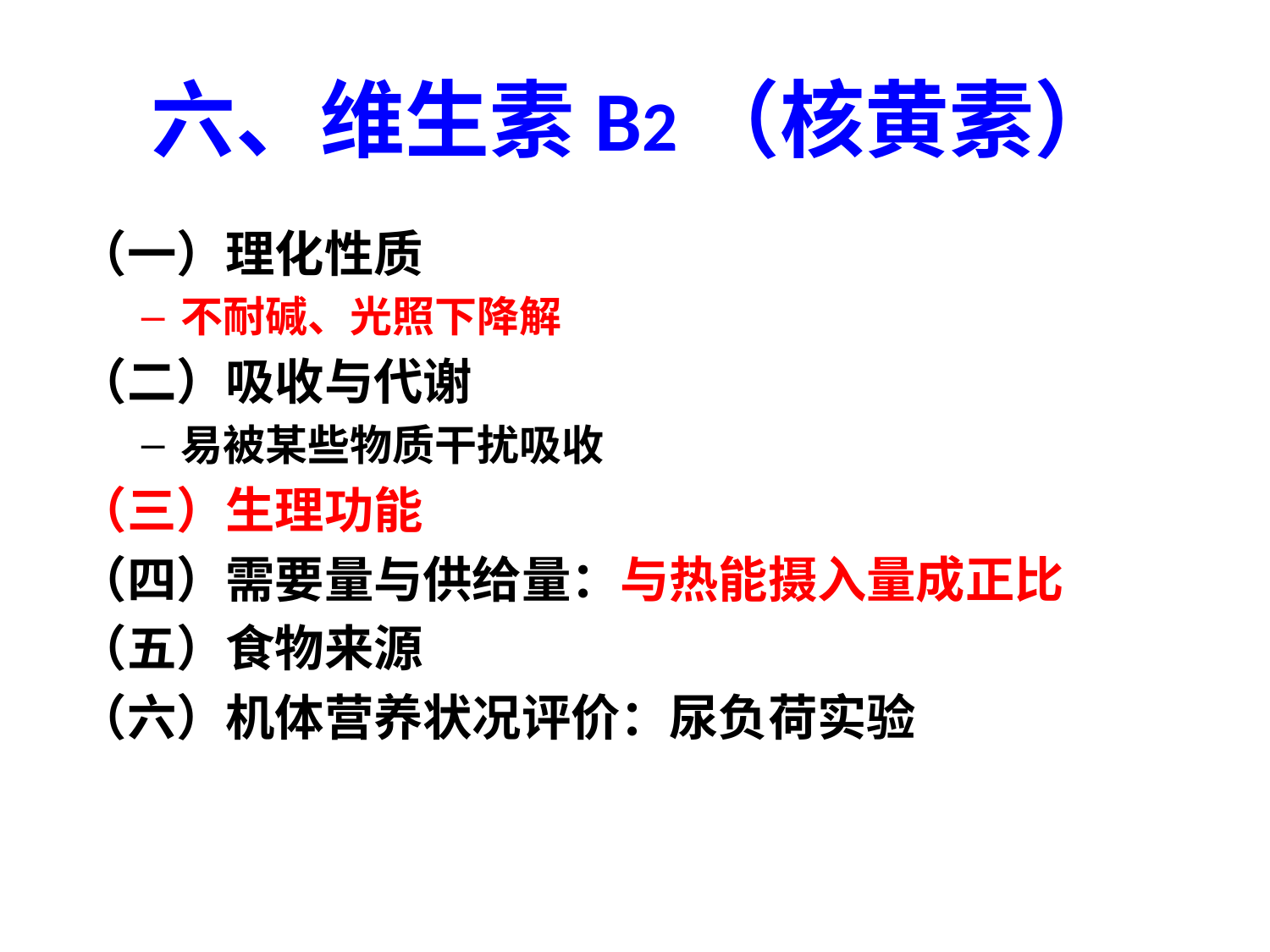

# 六、维生素B2（核黄素）
（一）理化性质
不耐碱、光照下降解
（二）吸收与代谢
易被某些物质干扰吸收
（三）生理功能
（四）需要量与供给量：与热能摄入量成正比
（五）食物来源
（六）机体营养状况评价：尿负荷实验